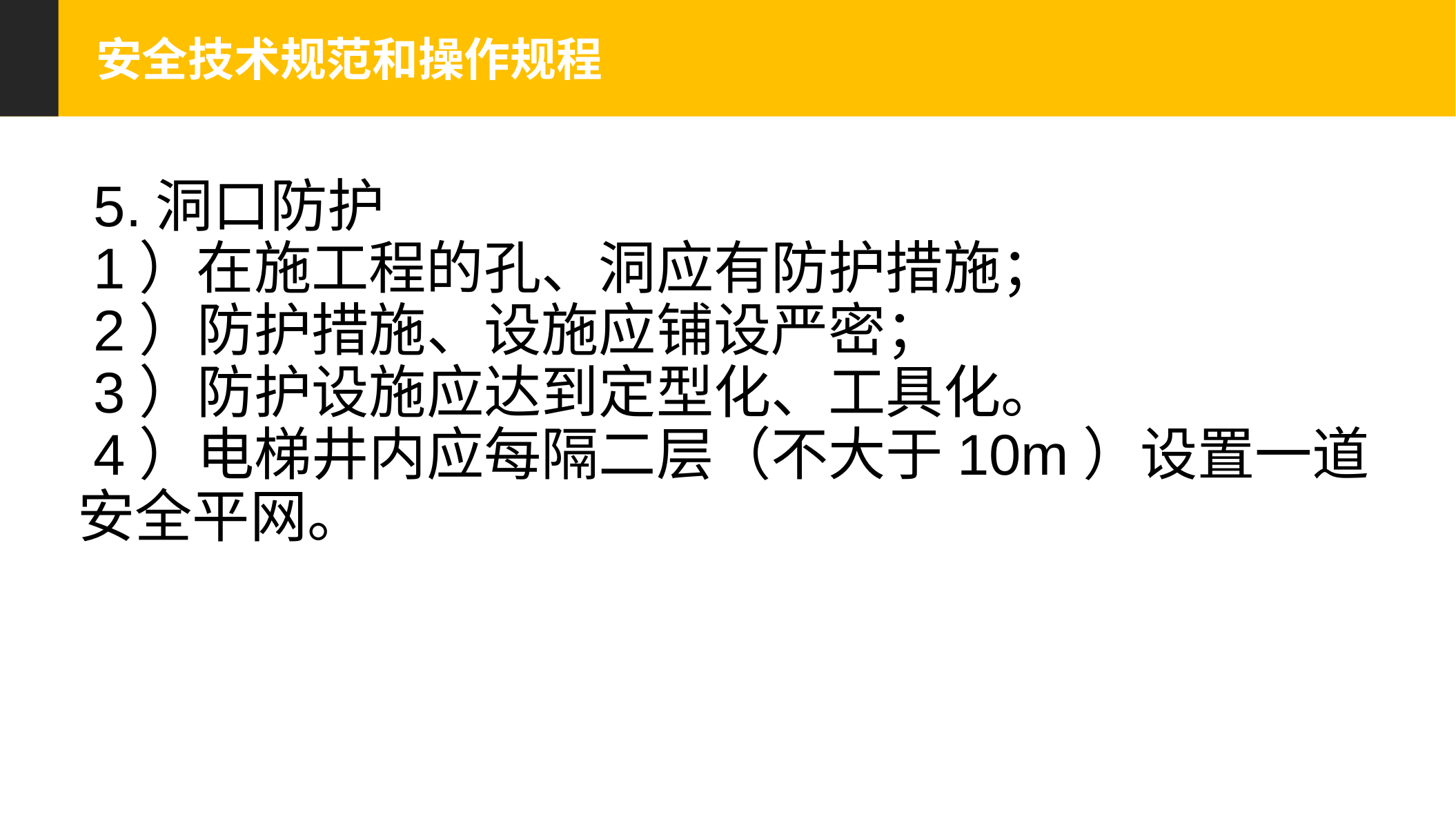

安全技术规范和操作规程
 5.洞口防护
 1）在施工程的孔、洞应有防护措施；
 2）防护措施、设施应铺设严密；
 3）防护设施应达到定型化、工具化。
 4）电梯井内应每隔二层（不大于10m）设置一道安全平网。